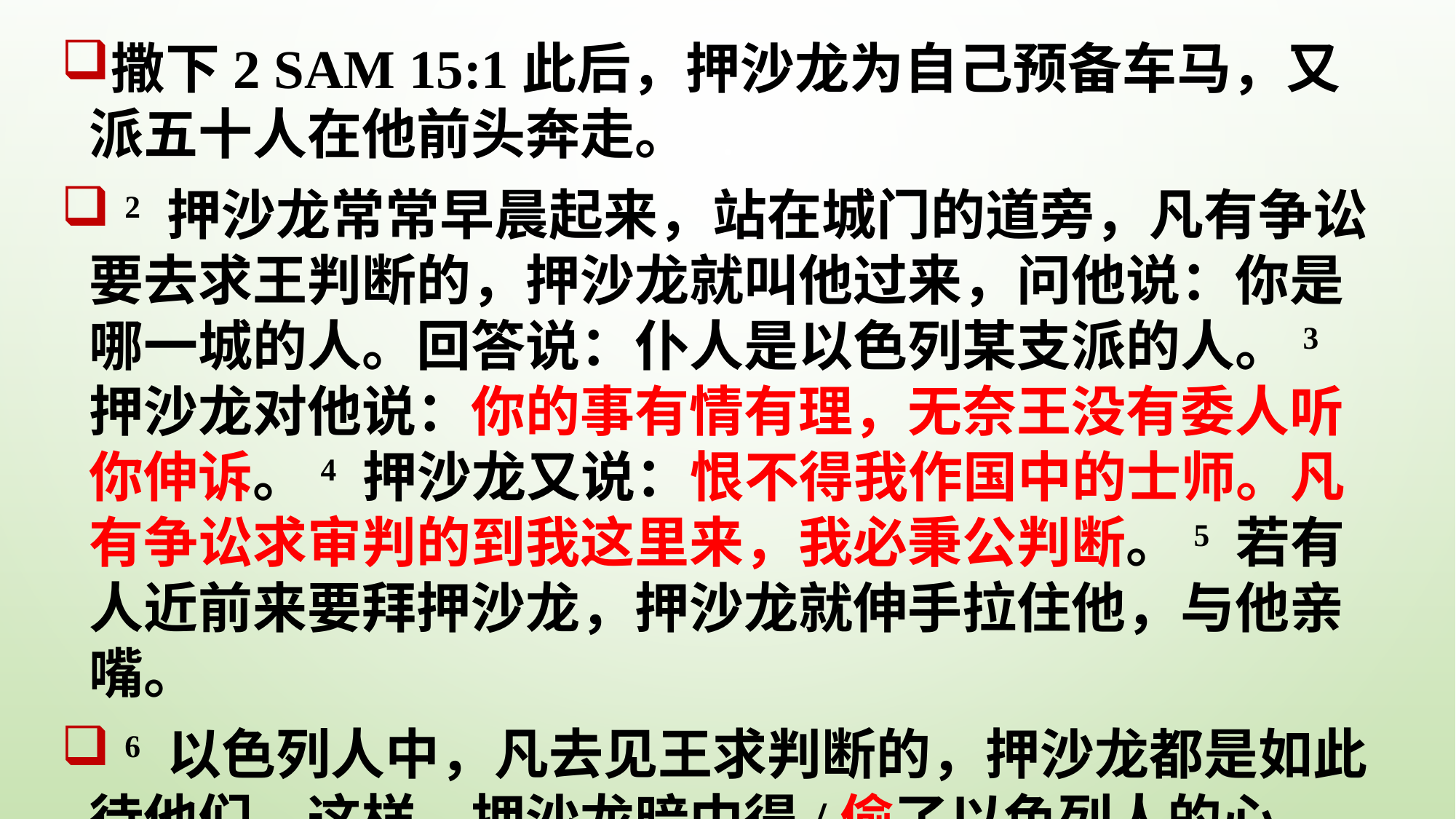

撒下2 Sam 15:1此后，押沙龙为自己预备车马，又派五十人在他前头奔走。
 2 押沙龙常常早晨起来，站在城门的道旁，凡有争讼要去求王判断的，押沙龙就叫他过来，问他说：你是哪一城的人。回答说：仆人是以色列某支派的人。3 押沙龙对他说：你的事有情有理，无奈王没有委人听你伸诉。4 押沙龙又说：恨不得我作国中的士师。凡有争讼求审判的到我这里来，我必秉公判断。5 若有人近前来要拜押沙龙，押沙龙就伸手拉住他，与他亲嘴。
 6 以色列人中，凡去见王求判断的，押沙龙都是如此待他们。这样，押沙龙暗中得/偷了以色列人的心